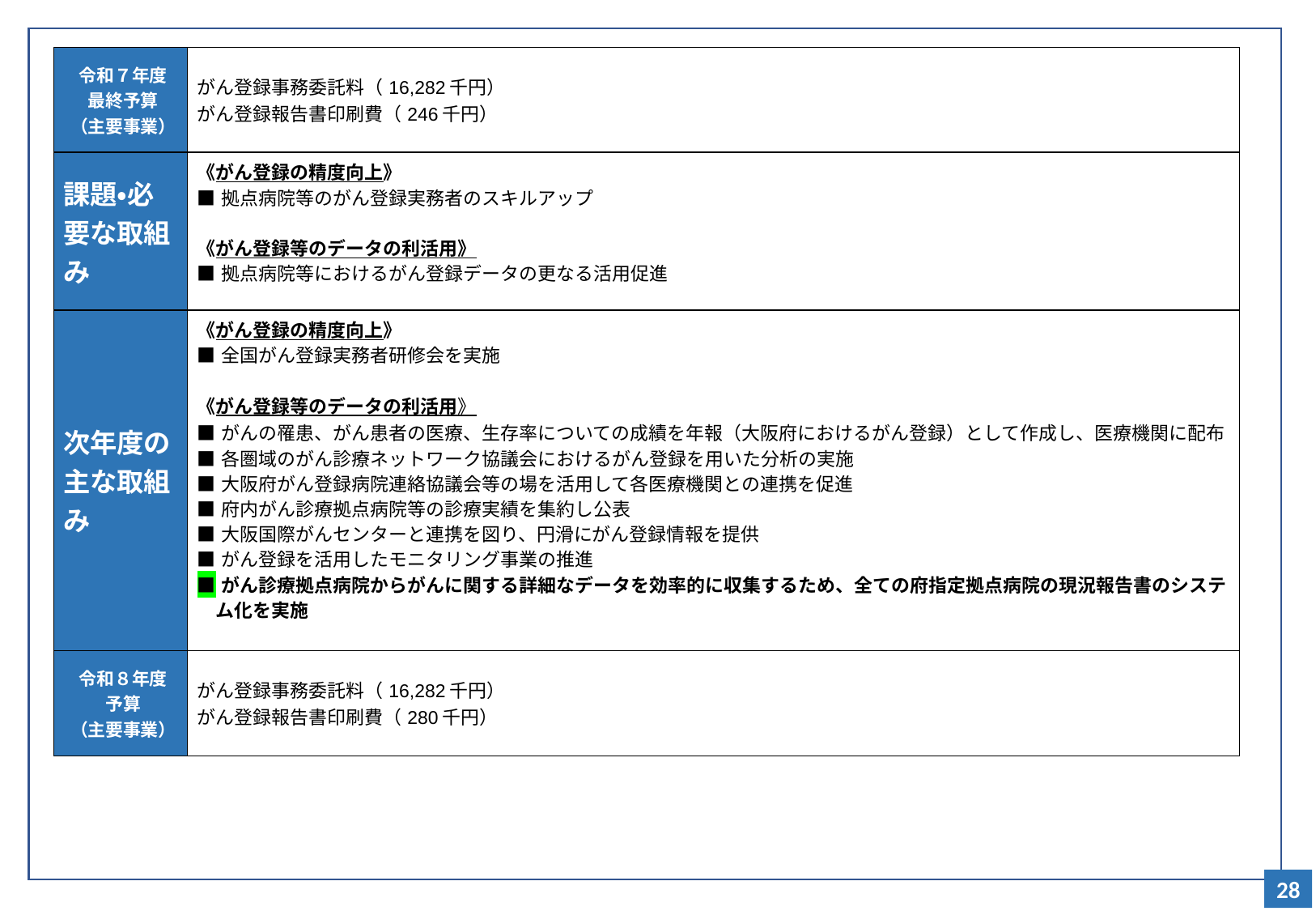

| 令和７年度 最終予算 （主要事業） | がん登録事務委託料（16,282千円） がん登録報告書印刷費（246千円） |
| --- | --- |
| 課題・必要な取組み | 《がん登録の精度向上》 ■拠点病院等のがん登録実務者のスキルアップ 《がん登録等のデータの利活用》 ■拠点病院等におけるがん登録データの更なる活用促進 |
| 次年度の主な取組み | 《がん登録の精度向上》 ■全国がん登録実務者研修会を実施 《がん登録等のデータの利活用》 ■がんの罹患、がん患者の医療、生存率についての成績を年報（大阪府におけるがん登録）として作成し、医療機関に配布 ■各圏域のがん診療ネットワーク協議会におけるがん登録を用いた分析の実施 ■大阪府がん登録病院連絡協議会等の場を活用して各医療機関との連携を促進 ■府内がん診療拠点病院等の診療実績を集約し公表 ■大阪国際がんセンターと連携を図り、円滑にがん登録情報を提供 ■がん登録を活用したモニタリング事業の推進 ■がん診療拠点病院からがんに関する詳細なデータを効率的に収集するため、全ての府指定拠点病院の現況報告書のシステ 　ム化を実施 |
| 令和８年度 予算 （主要事業） | がん登録事務委託料（16,282千円） がん登録報告書印刷費（280千円） |
28